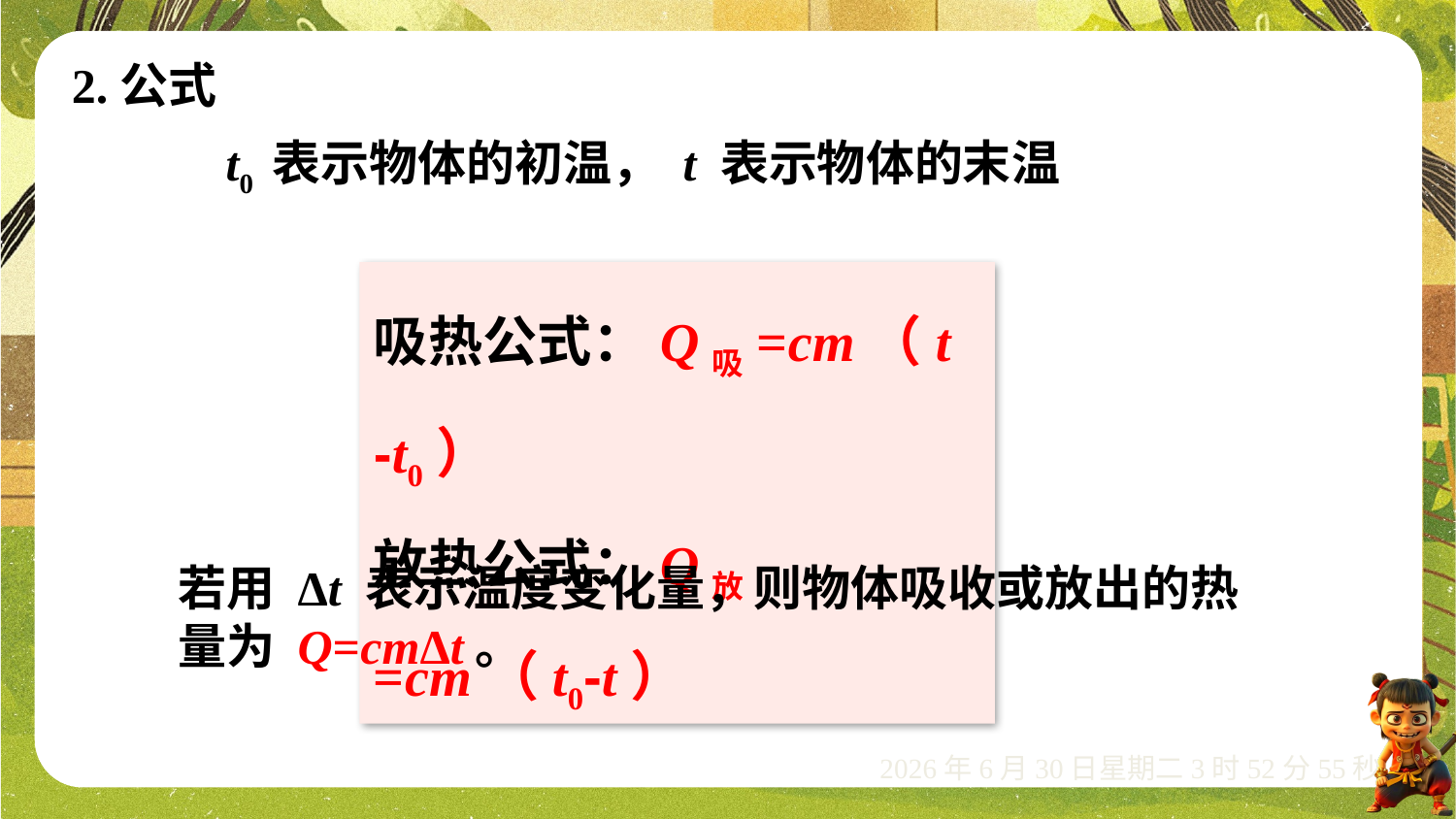

2.公式
t0 表示物体的初温， t 表示物体的末温
吸热公式：Q吸=cm（t -t0）
放热公式：Q放=cm（t0-t）
若用 Δt 表示温度变化量，则物体吸收或放出的热量为 Q=cmΔt。